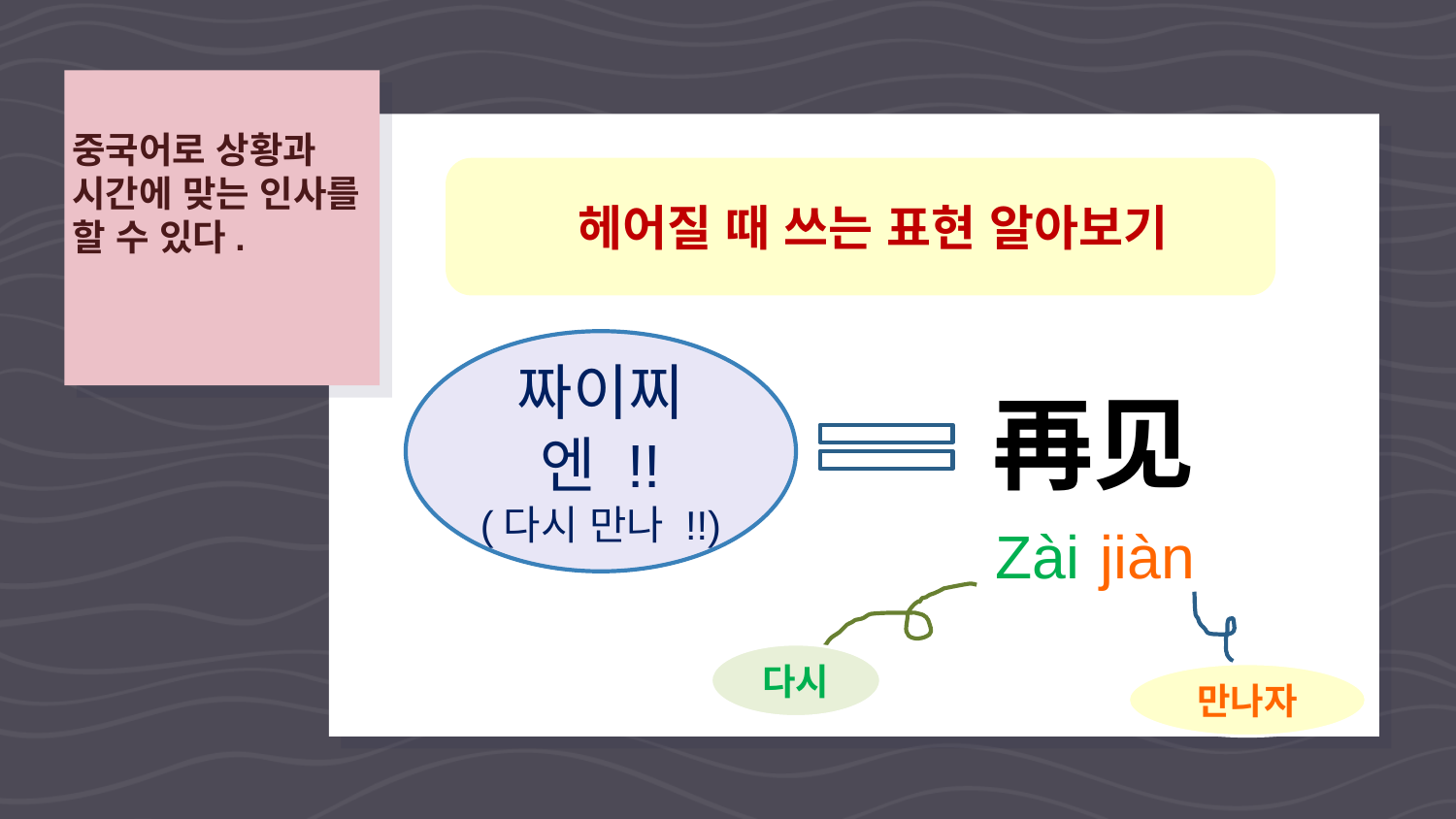

# 중국어로 상황과 시간에 맞는 인사를 할 수 있다.
 헤어질 때 쓰는 표현 알아보기
짜이찌엔 !!
(다시 만나 !!)
再见

Zài    jiàn

다시
만나자